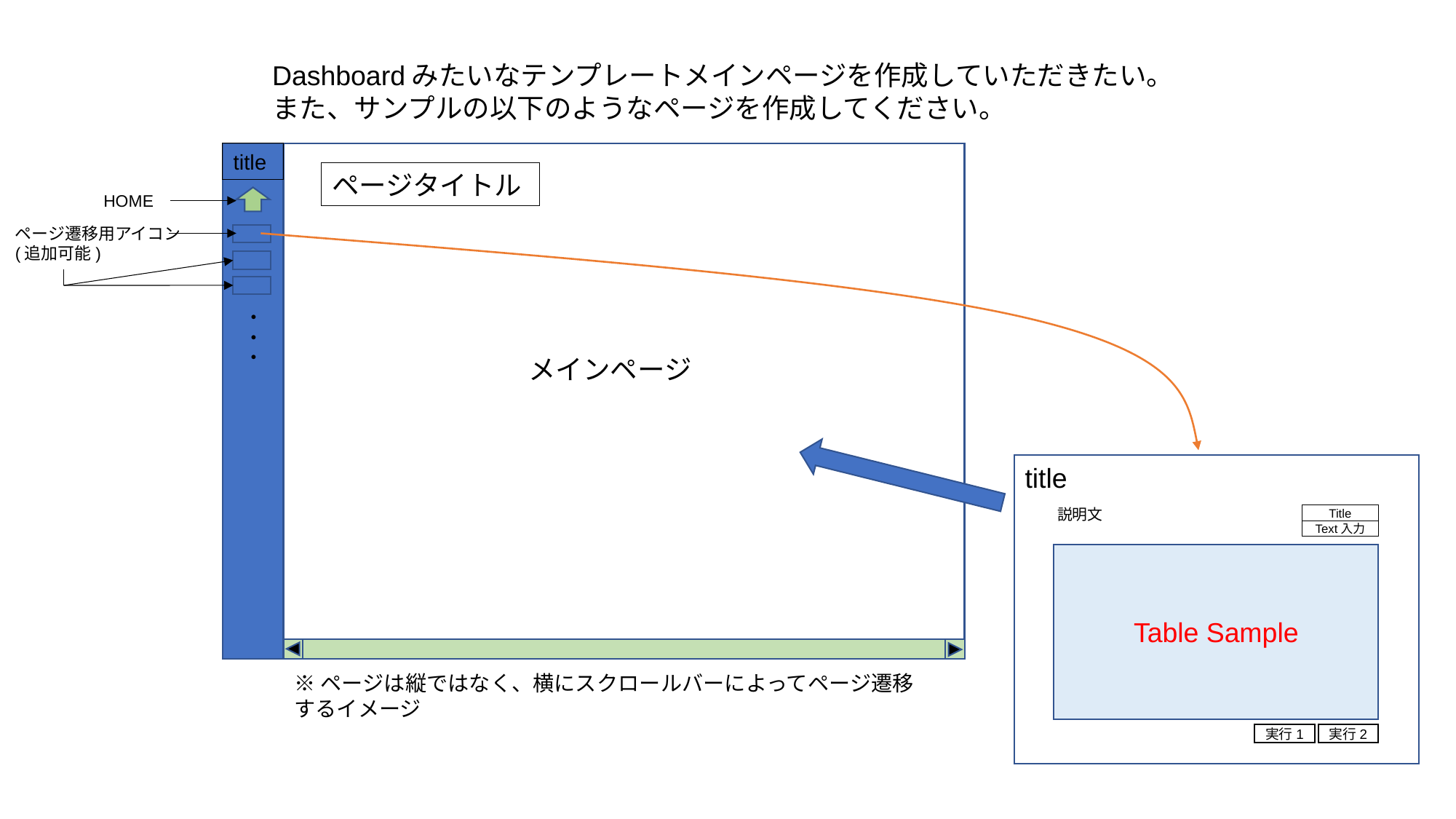

Dashboardみたいなテンプレートメインページを作成していただきたい。
また、サンプルの以下のようなページを作成してください。

title

ページタイトル

HOME
ページ遷移用アイコン
(追加可能)

・・・
メインページ

title

説明文
Title
Text入力
Table Sample

※ページは縦ではなく、横にスクロールバーによってページ遷移するイメージ
実行1
実行2